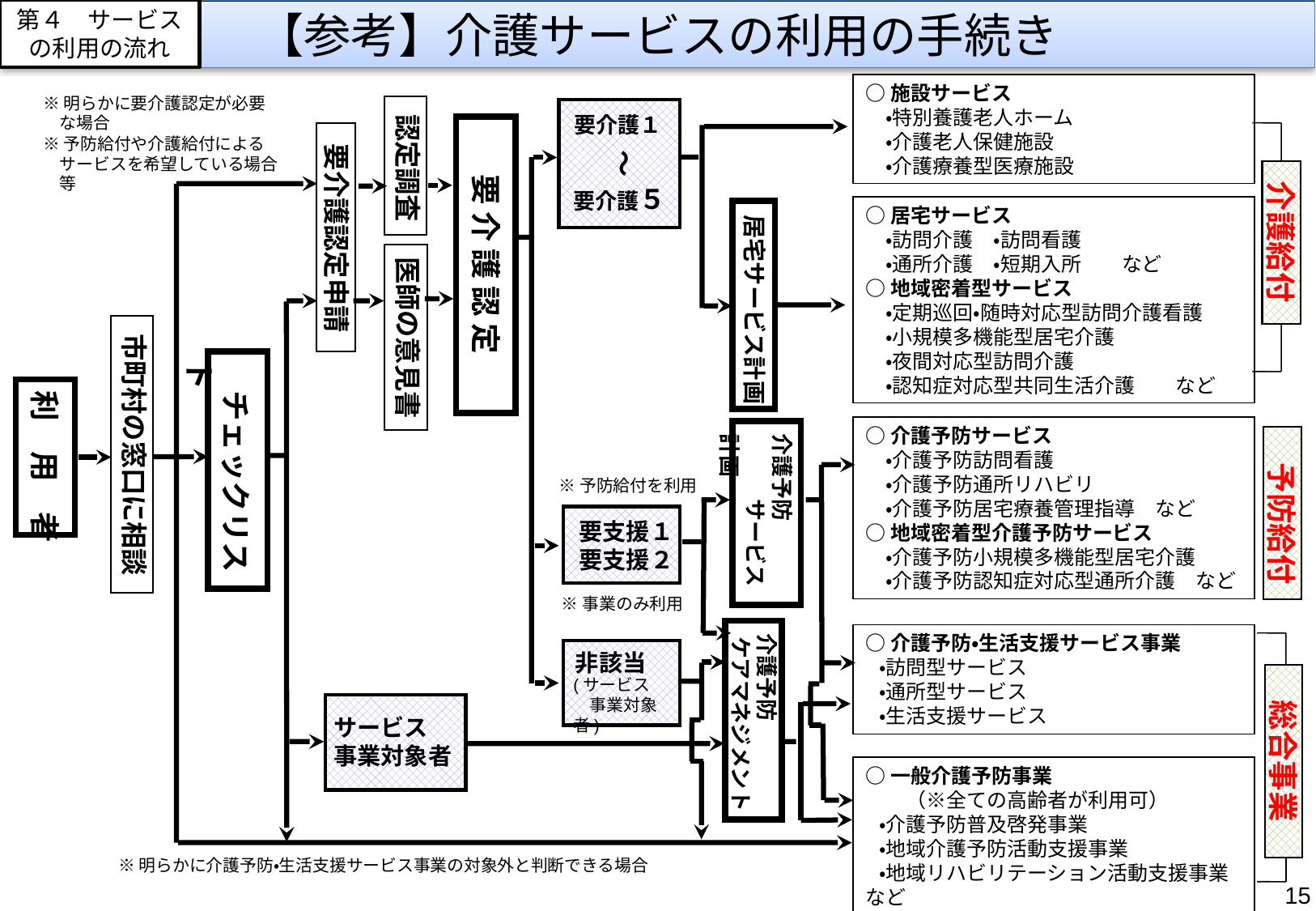

第４　サービス
の利用の流れ
# 【参考】介護サービスの利用の手続き
○施設サービス
　・特別養護老人ホーム
　・介護老人保健施設
　・介護療養型医療施設
※明らかに要介護認定が必要
　な場合
※予防給付や介護給付による
　サービスを希望している場合　　等

認定調査

要 介 護 認 定

要介護認定申請

医師の意見書

要介護１
～
要介護５

 介護給付

○居宅サービス
　・訪問介護　・訪問看護
　・通所介護　・短期入所　　など
○地域密着型サービス
　・定期巡回・随時対応型訪問介護看護
　・小規模多機能型居宅介護
　・夜間対応型訪問介護
　・認知症対応型共同生活介護　　など

居宅サービス計画

市町村の窓口に相談

　チェックリスト

利　用　者

○介護予防サービス
　・介護予防訪問看護
　・介護予防通所リハビリ
　・介護予防居宅療養管理指導　など
○地域密着型介護予防サービス
　・介護予防小規模多機能型居宅介護
　・介護予防認知症対応型通所介護　など

　予防給付
介護予防
　　　サービス計画

※予防給付を利用

要支援１
要支援２

※事業のみ利用

○介護予防・生活支援サービス事業
  ・訪問型サービス
  ・通所型サービス
  ・生活支援サービス
介護予防
ケアマネジメント

総合事業

非該当

(サービス
　事業対象者)

サービス
事業対象者

○一般介護予防事業
　　（※全ての高齢者が利用可）
  ・介護予防普及啓発事業
  ・地域介護予防活動支援事業
  ・地域リハビリテーション活動支援事業など

※明らかに介護予防・生活支援サービス事業の対象外と判断できる場合
15